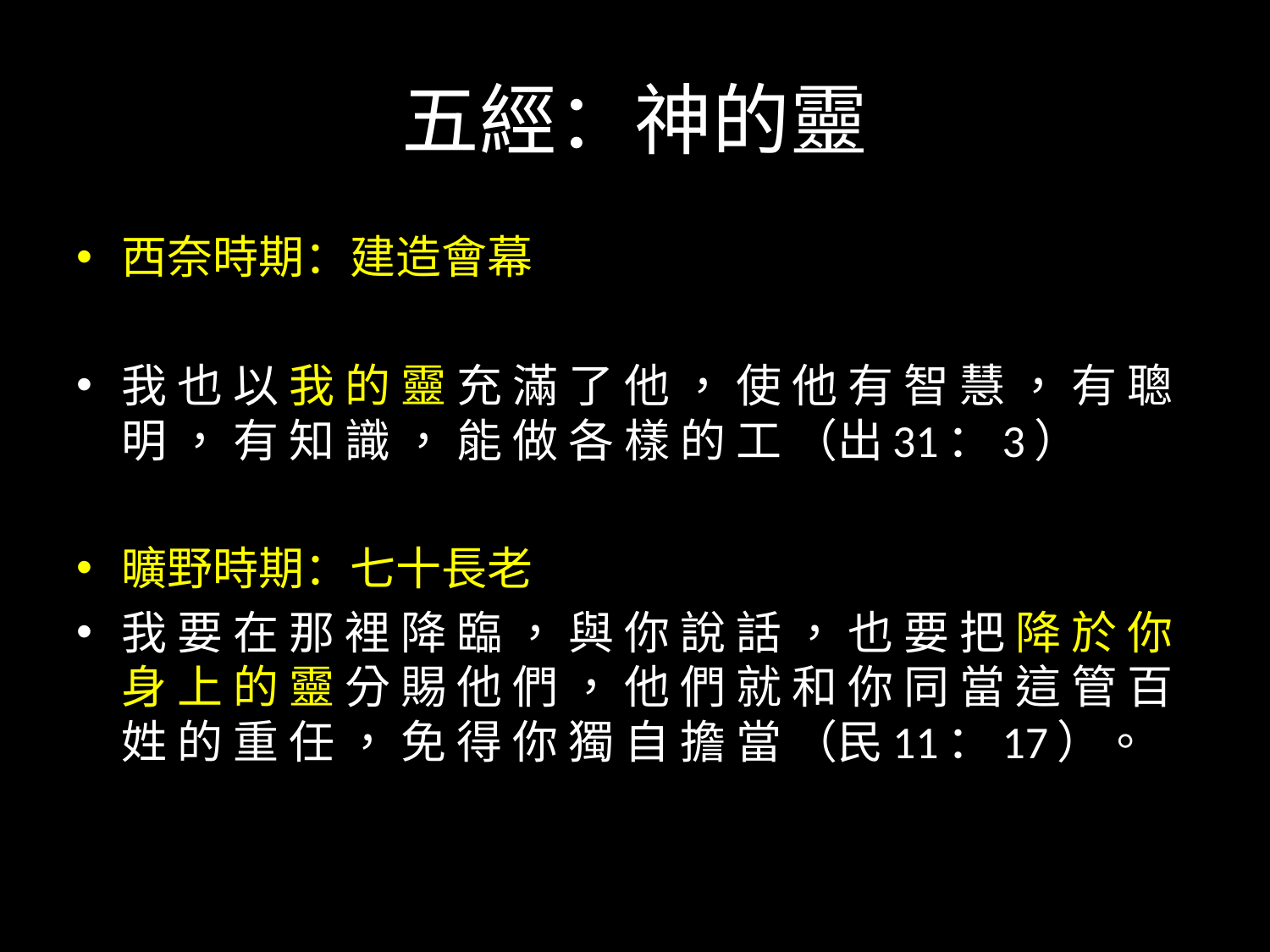

# 五經：神的靈
西奈時期：建造會幕

我 也 以 我 的 靈 充 滿 了 他 ， 使 他 有 智 慧 ， 有 聰 明 ， 有 知 識 ， 能 做 各 樣 的 工 （出31：3）

曠野時期：七十長老
我 要 在 那 裡 降 臨 ， 與 你 說 話 ， 也 要 把 降 於 你 身 上 的 靈 分 賜 他 們 ， 他 們 就 和 你 同 當 這 管 百 姓 的 重 任 ， 免 得 你 獨 自 擔 當 （民11：17）。